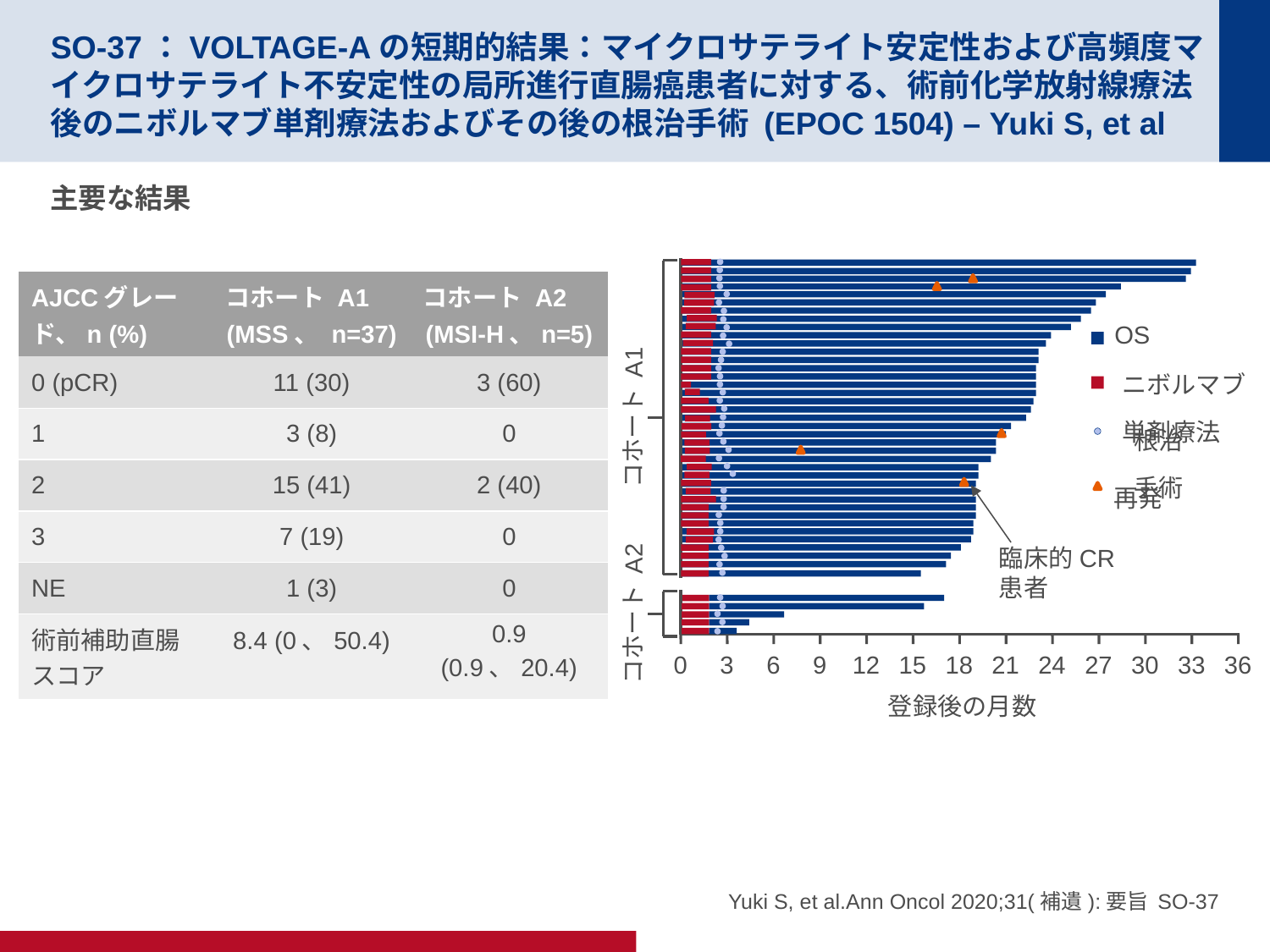

# SO-37：VOLTAGE-Aの短期的結果：マイクロサテライト安定性および高頻度マイクロサテライト不安定性の局所進行直腸癌患者に対する、術前化学放射線療法後のニボルマブ単剤療法およびその後の根治手術 (EPOC 1504) – Yuki S, et al
主要な結果

| AJCCグレード、n (%) | コホート A1 (MSS、 n=37) | コホート A2 (MSI-H、n=5) |
| --- | --- | --- |
| 0 (pCR) | 11 (30) | 3 (60) |
| 1 | 3 (8) | 0 |
| 2 | 15 (41) | 2 (40) |
| 3 | 7 (19) | 0 |
| NE | 1 (3) | 0 |
| 術前補助直腸スコア | 8.4 (0、50.4) | 0.9 (0.9、20.4) |

OS

ニボルマブ
単剤療法

コホート A1

根治
手術

再発

臨床的CR
患者

コホート A2

0
3
6
9
12
15
18
21
24
27
30
33
36
登録後の月数
Yuki S, et al.Ann Oncol 2020;31(補遺):要旨 SO-37